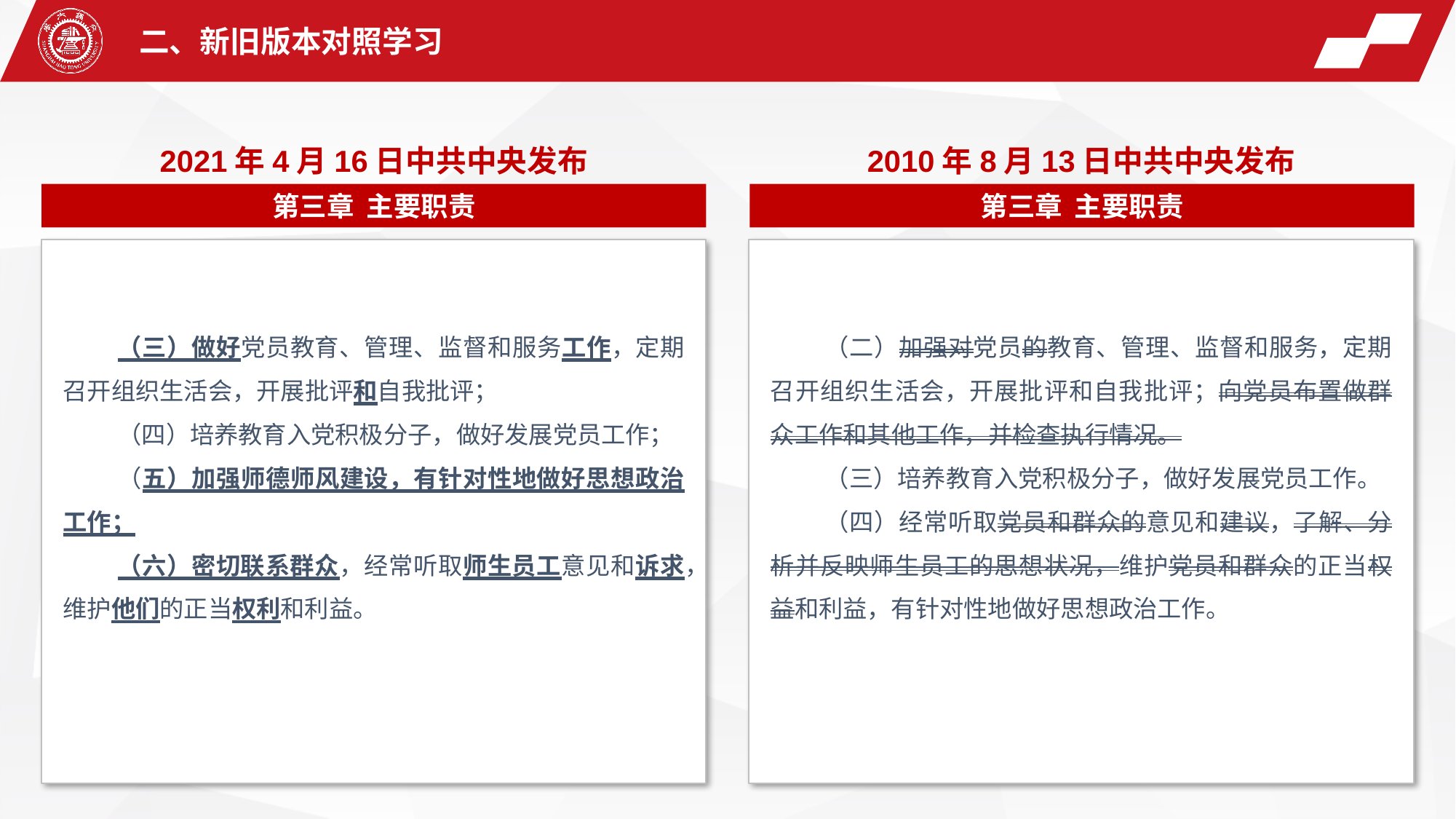

二、新旧版本对照学习
2021年4月16日中共中央发布
2010年8月13日中共中央发布
第三章  主要职责
第三章  主要职责

（三）做好党员教育、管理、监督和服务工作，定期召开组织生活会，开展批评和自我批评；
（四）培养教育入党积极分子，做好发展党员工作；
（五）加强师德师风建设，有针对性地做好思想政治工作；
（六）密切联系群众，经常听取师生员工意见和诉求，维护他们的正当权利和利益。

（二）加强对党员的教育、管理、监督和服务，定期召开组织生活会，开展批评和自我批评；向党员布置做群众工作和其他工作，并检查执行情况。
（三）培养教育入党积极分子，做好发展党员工作。
（四）经常听取党员和群众的意见和建议，了解、分析并反映师生员工的思想状况，维护党员和群众的正当权益和利益，有针对性地做好思想政治工作。